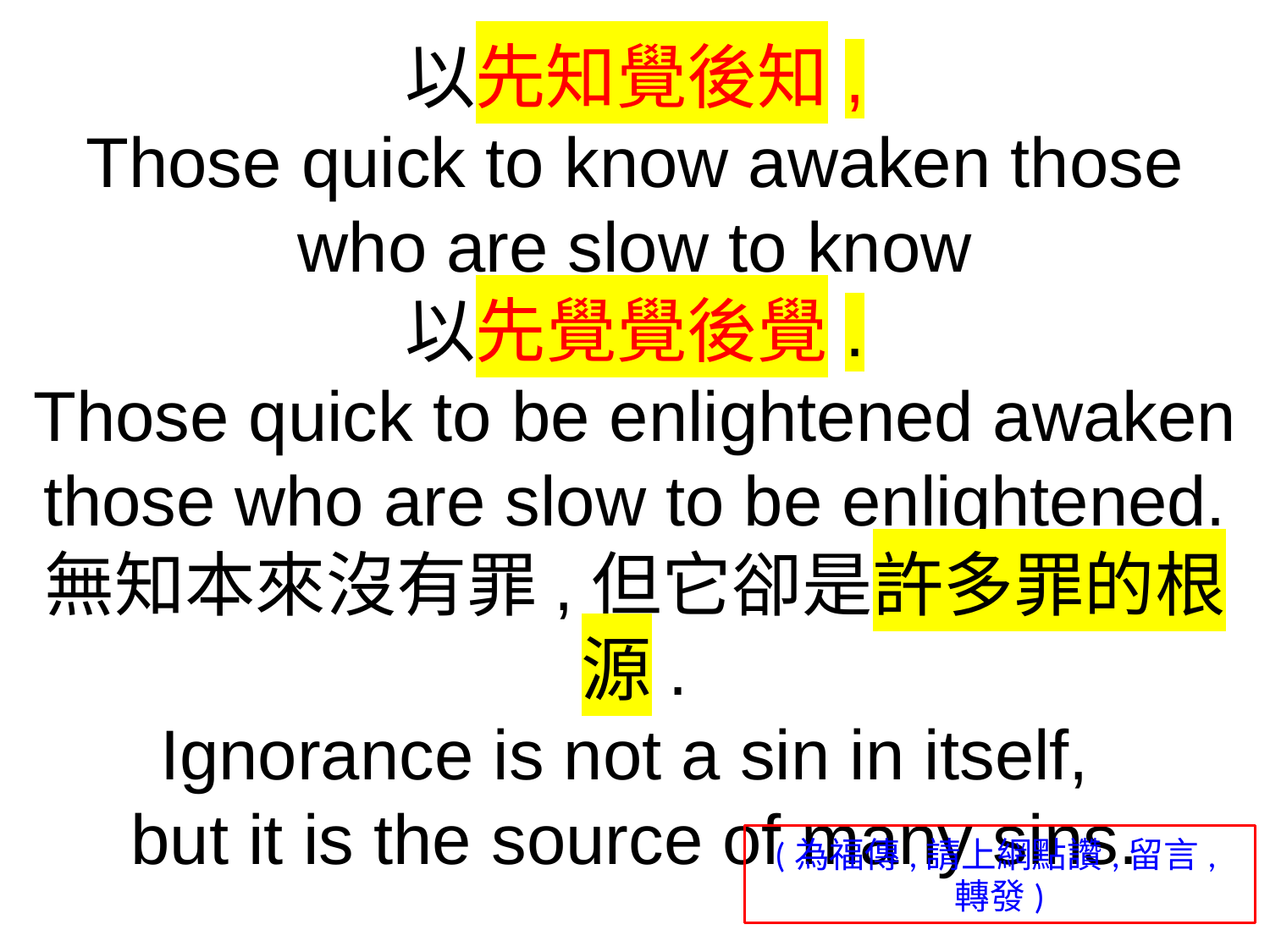

以先知覺後知,
Those quick to know awaken those who are slow to know
以先覺覺後覺.
Those quick to be enlightened awaken those who are slow to be enlightened.
無知本來沒有罪,但它卻是許多罪的根源.
Ignorance is not a sin in itself,
but it is the source of many sins.

(為福傳,請上網點讚,留言,轉發)